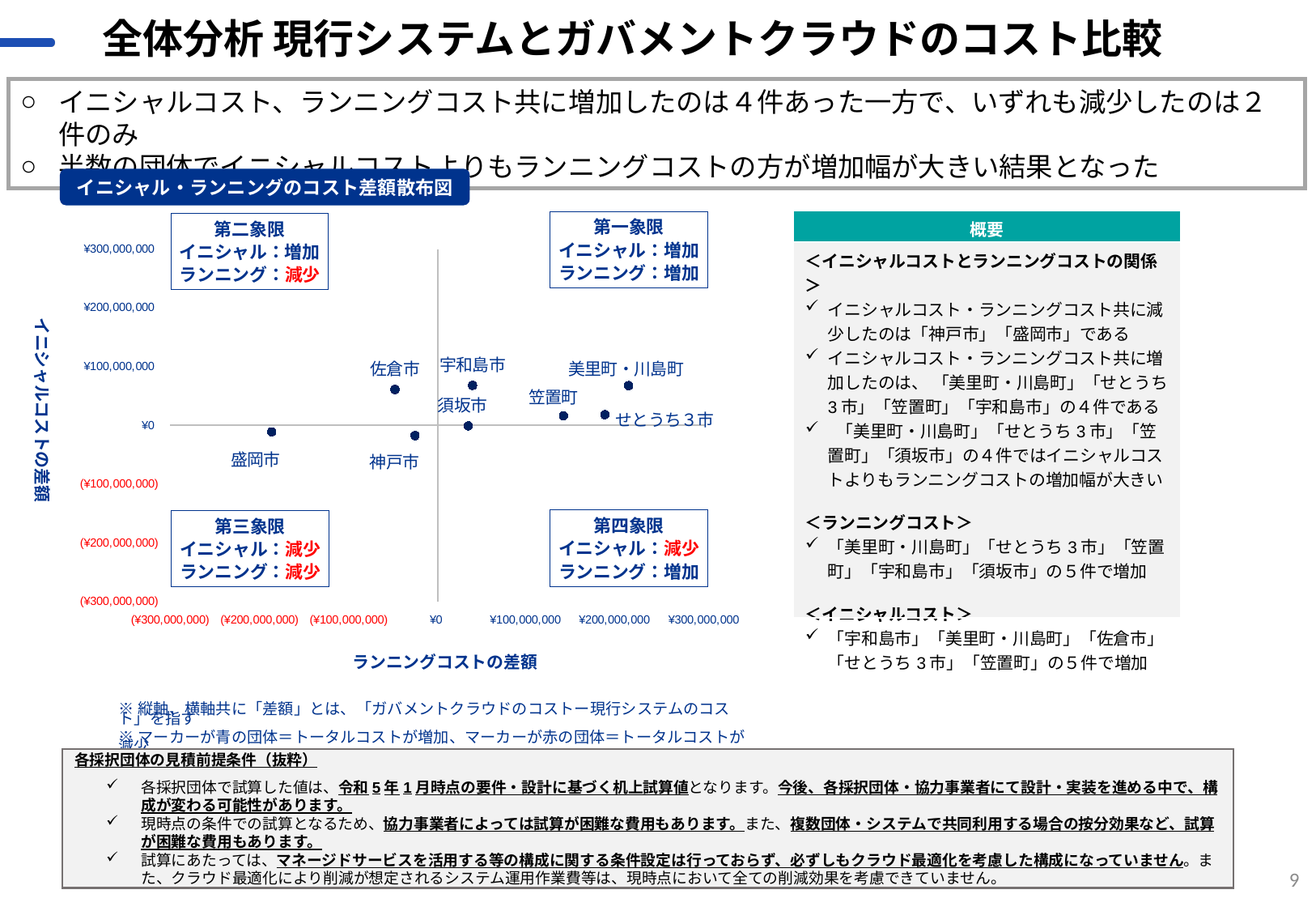

# 全体分析 現行システムとガバメントクラウドのコスト比較
イニシャルコスト、ランニングコスト共に増加したのは４件あった一方で、いずれも減少したのは２件のみ
半数の団体でイニシャルコストよりもランニングコストの方が増加幅が大きい結果となった
イニシャル・ランニングのコスト差額散布図
| 概要 |
| --- |
| ＜イニシャルコストとランニングコストの関係＞ イニシャルコスト・ランニングコスト共に減少したのは「神戸市」「盛岡市」である イニシャルコスト・ランニングコスト共に増加したのは、 「美里町・川島町」「せとうち3市」「笠置町」「宇和島市」の４件である 「美里町・川島町」「せとうち3市」「笠置町」「須坂市」の４件ではイニシャルコストよりもランニングコストの増加幅が大きい ＜ランニングコスト＞ 「美里町・川島町」「せとうち3市」「笠置町」「宇和島市」「須坂市」の５件で増加 ＜イニシャルコスト＞ 「宇和島市」「美里町・川島町」「佐倉市」 「せとうち3市」「笠置町」の５件で増加 |
第一象限
イニシャル：増加
ランニング：増加
第二象限
イニシャル：増加
ランニング：減少

### Chart

| Category |  |
|---|---|
イニシャルコストの差額
第四象限
イニシャル：減少
ランニング：増加
第三象限
イニシャル：減少
ランニング：減少
ランニングコストの差額
※縦軸、横軸共に「差額」とは、「ガバメントクラウドのコストー現行システムのコスト」を指す
※マーカーが青の団体＝トータルコストが増加、マーカーが赤の団体＝トータルコストが減少
各採択団体の見積前提条件（抜粋）
各採択団体で試算した値は、令和5年1月時点の要件・設計に基づく机上試算値となります。今後、各採択団体・協力事業者にて設計・実装を進める中で、構成が変わる可能性があります。
現時点の条件での試算となるため、協力事業者によっては試算が困難な費用もあります。また、複数団体・システムで共同利用する場合の按分効果など、試算が困難な費用もあります。
試算にあたっては、マネージドサービスを活用する等の構成に関する条件設定は行っておらず、必ずしもクラウド最適化を考慮した構成になっていません。また、クラウド最適化により削減が想定されるシステム運用作業費等は、現時点において全ての削減効果を考慮できていません。
9